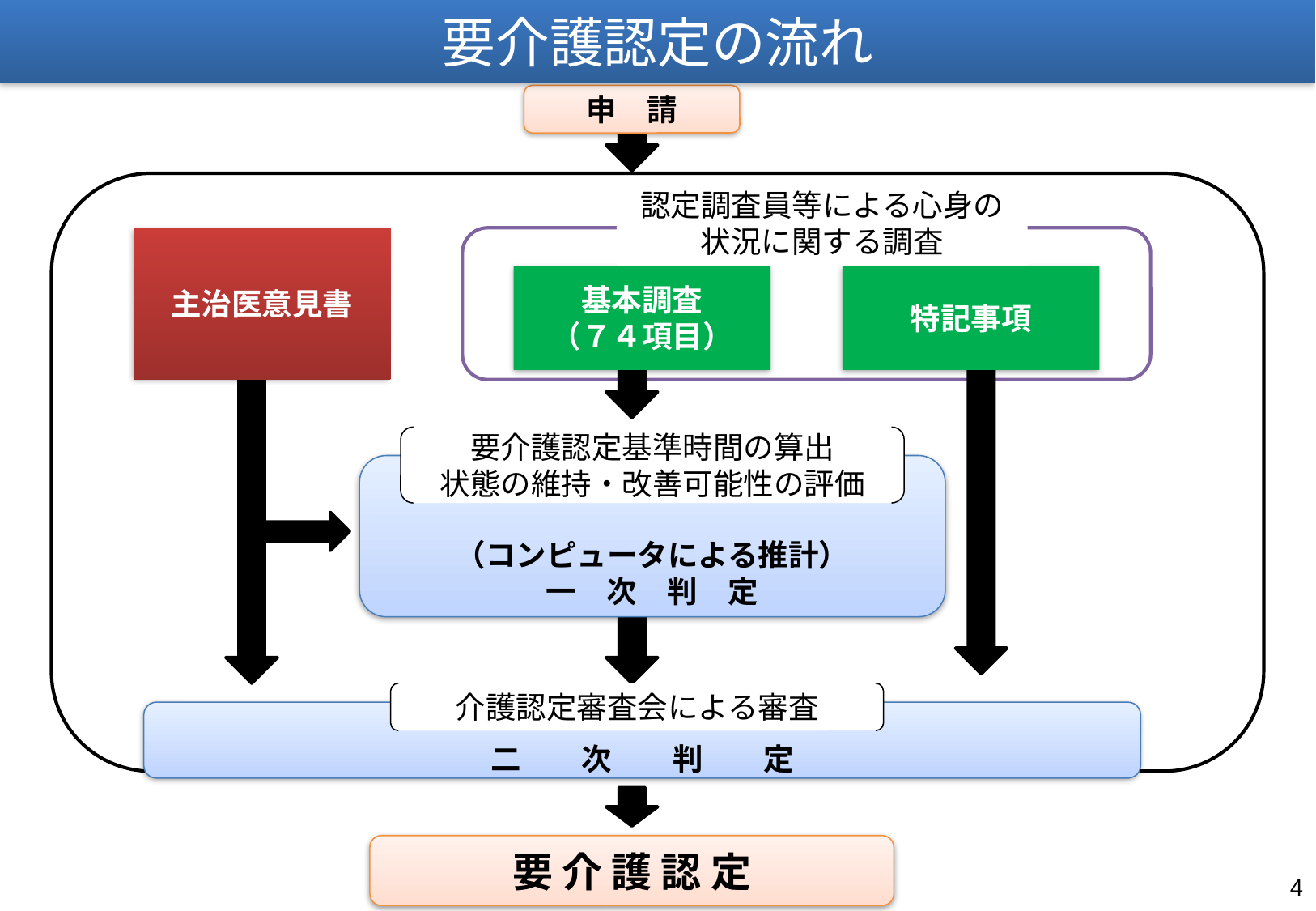

要介護認定の流れ
申　請

認定調査員等による心身の状況に関する調査
主治医意見書

基本調査
（７４項目）
特記事項

要介護認定基準時間の算出
状態の維持・改善可能性の評価

（コンピュータによる推計）
一　次　判　定

介護認定審査会による審査

二　　次　　判　　定

要 介 護 認 定
4